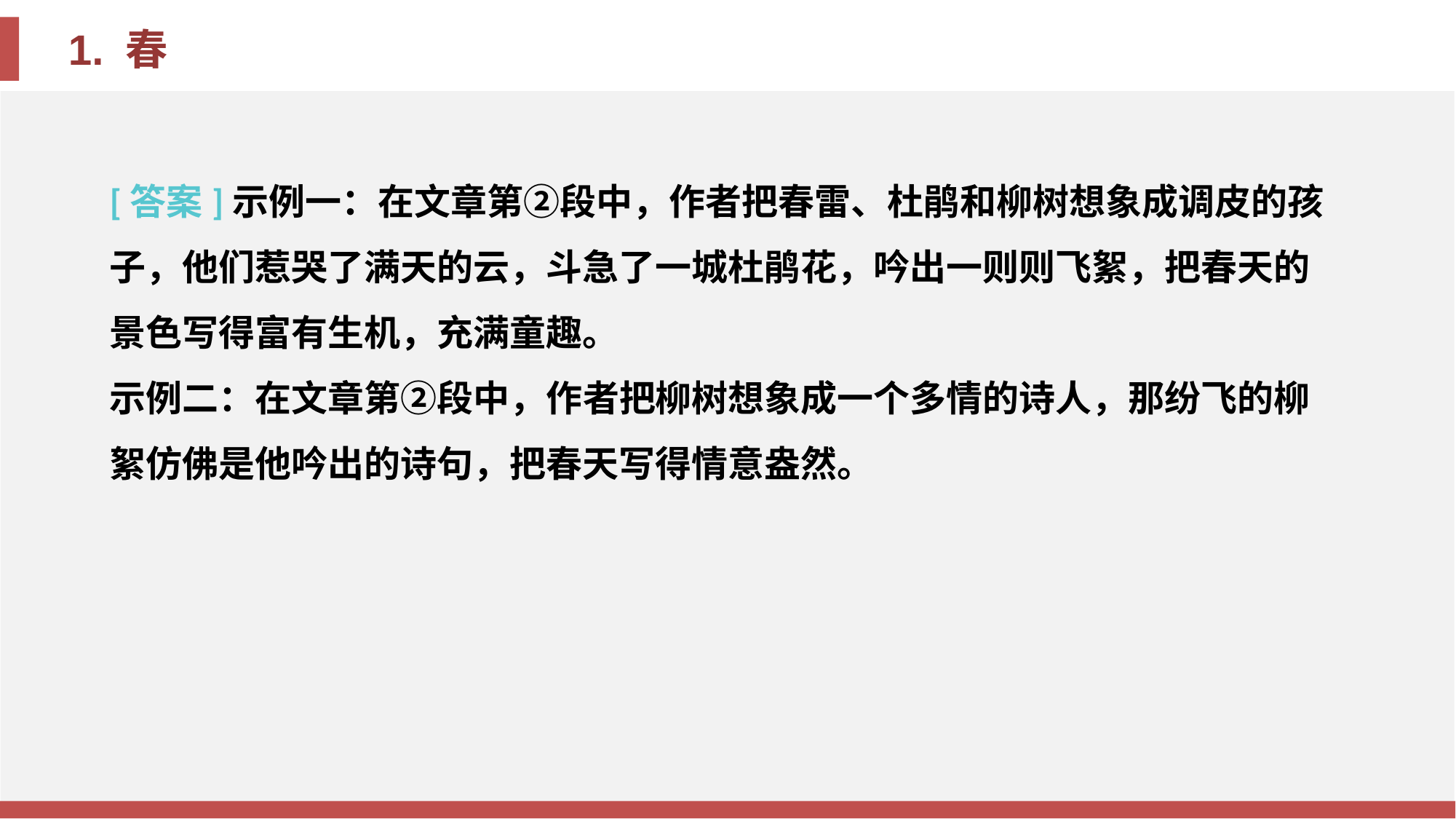

[答案]示例一：在文章第②段中，作者把春雷、杜鹃和柳树想象成调皮的孩子，他们惹哭了满天的云，斗急了一城杜鹃花，吟出一则则飞絮，把春天的景色写得富有生机，充满童趣。
示例二：在文章第②段中，作者把柳树想象成一个多情的诗人，那纷飞的柳絮仿佛是他吟出的诗句，把春天写得情意盎然。